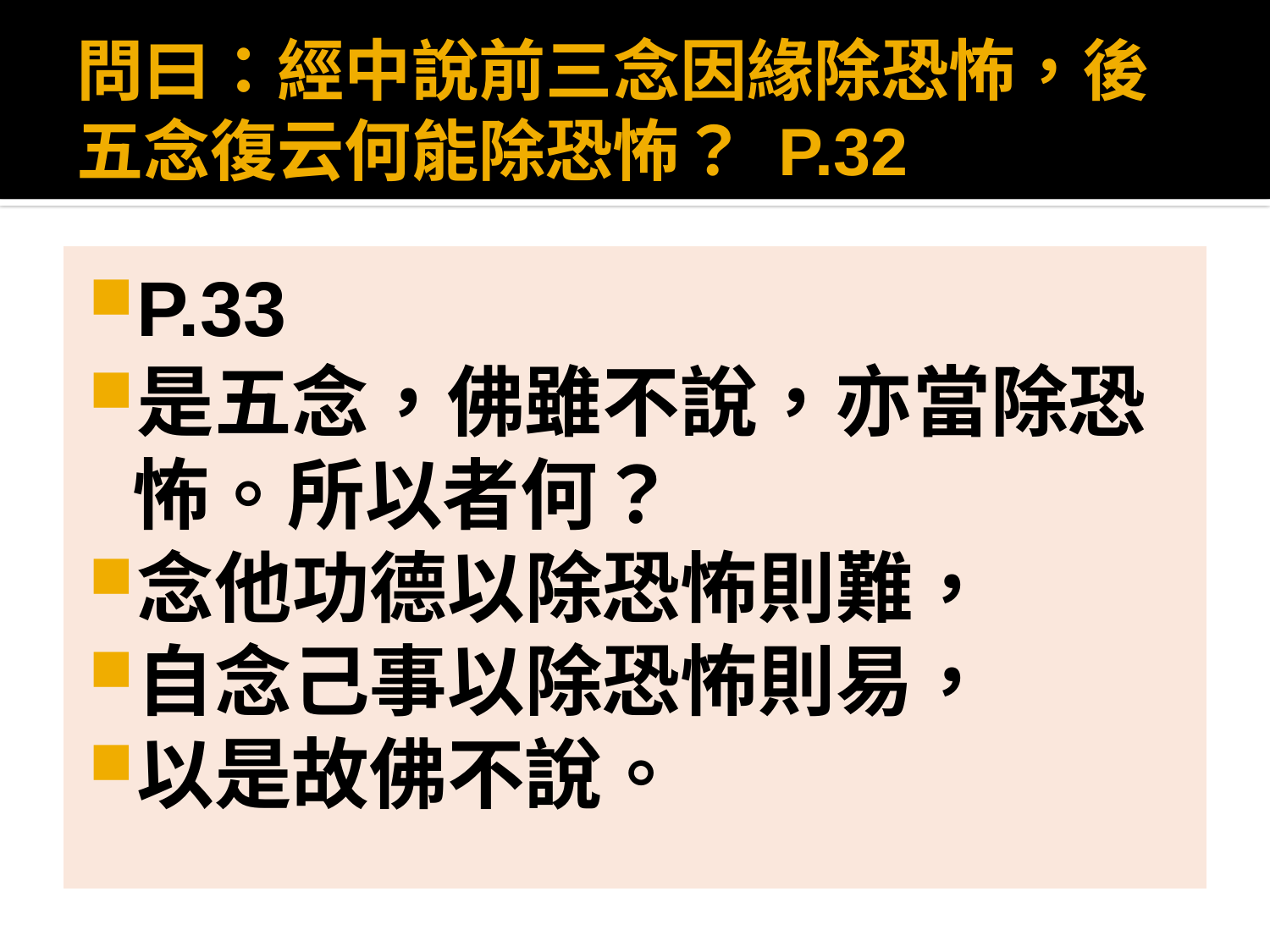

# 問曰：經中說前三念因緣除恐怖，後五念復云何能除恐怖？ P.32
P.33
是五念，佛雖不說，亦當除恐怖。所以者何？
念他功德以除恐怖則難，
自念己事以除恐怖則易，
以是故佛不說。